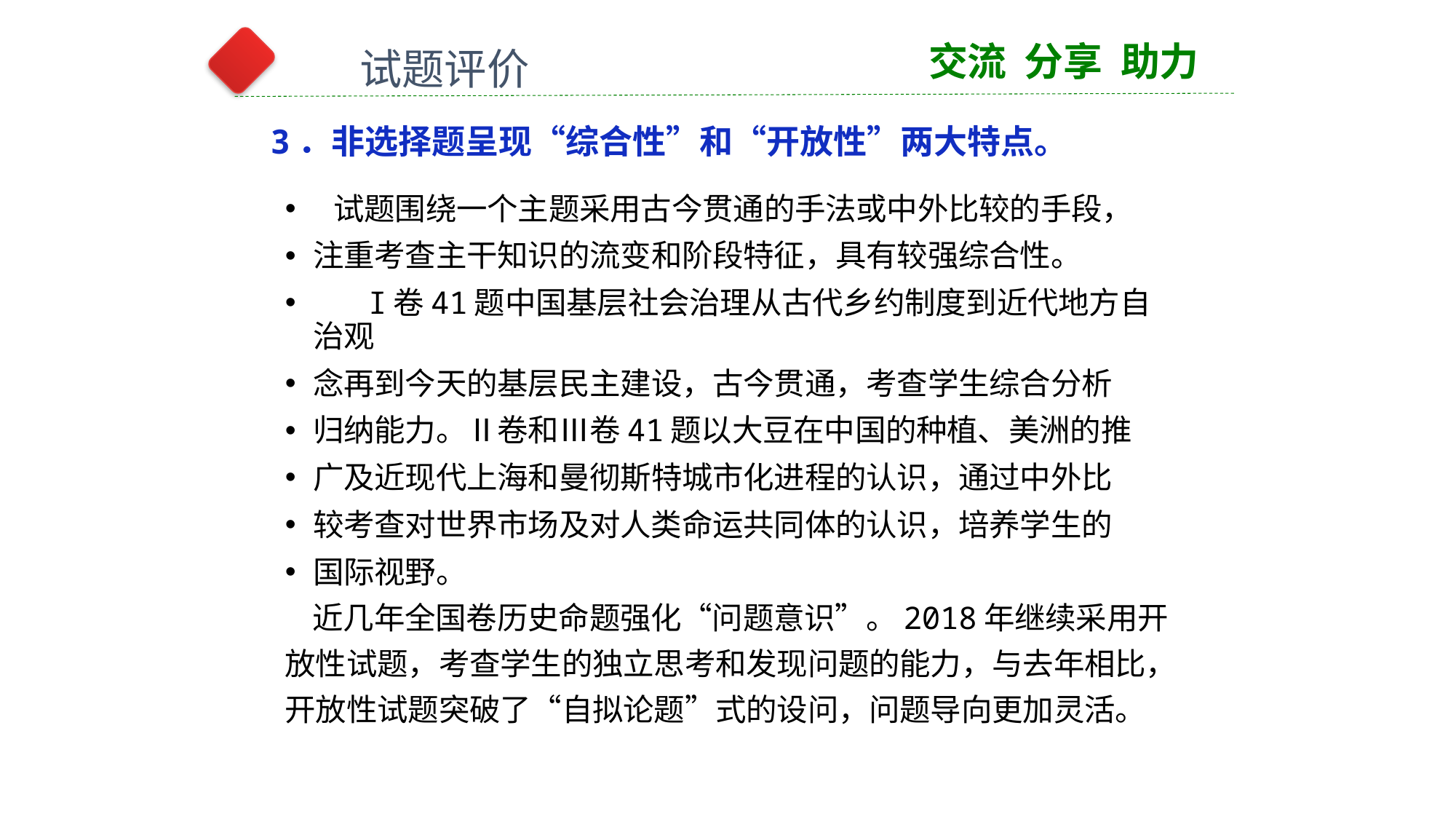

交流  分享  助力

试题评价
3．非选择题呈现“综合性”和“开放性”两大特点。
  试题围绕一个主题采用古今贯通的手法或中外比较的手段，
注重考查主干知识的流变和阶段特征，具有较强综合性。
   I卷41题中国基层社会治理从古代乡约制度到近代地方自治观
念再到今天的基层民主建设，古今贯通，考查学生综合分析
归纳能力。Ⅱ卷和Ⅲ卷41题以大豆在中国的种植、美洲的推
广及近现代上海和曼彻斯特城市化进程的认识，通过中外比
较考查对世界市场及对人类命运共同体的认识，培养学生的
国际视野。
   近几年全国卷历史命题强化“问题意识”。2018年继续采用开放性试题，考查学生的独立思考和发现问题的能力，与去年相比，开放性试题突破了“自拟论题”式的设问，问题导向更加灵活。